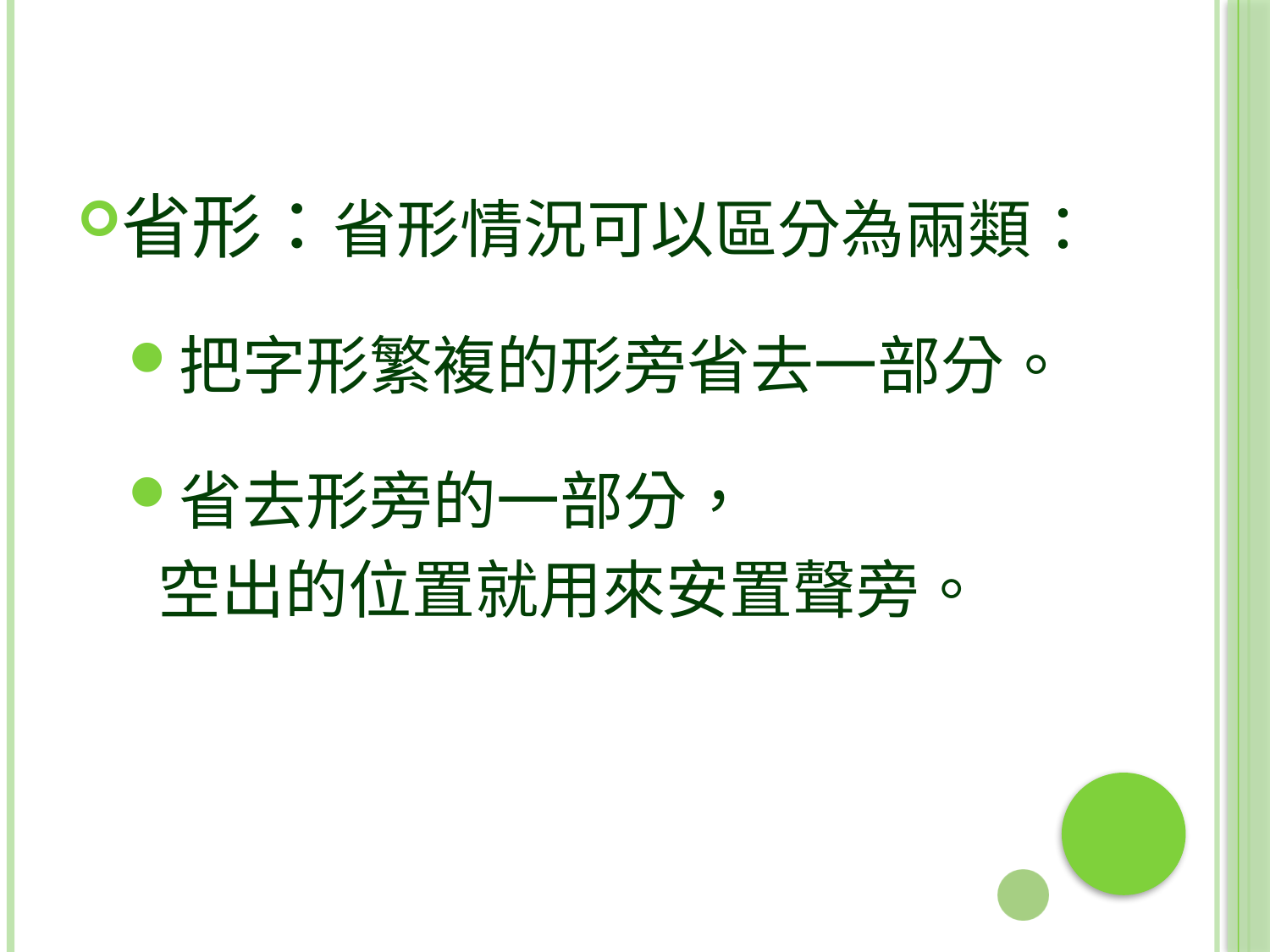

省形：省形情況可以區分為兩類：

把字形繁複的形旁省去一部分。

省去形旁的一部分，
 空出的位置就用來安置聲旁。